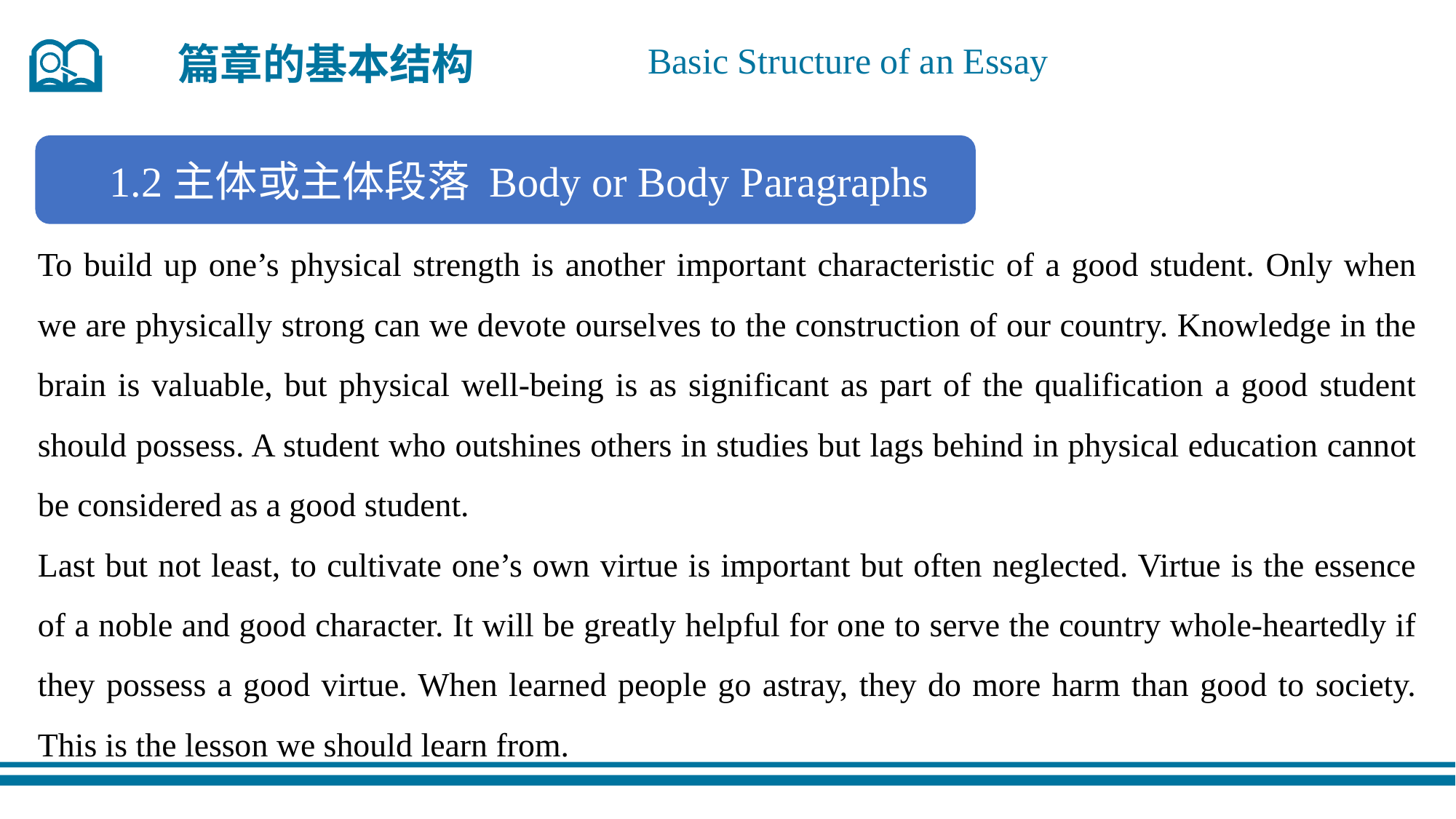

篇章的基本结构
Basic Structure of an Essay
1.2主体或主体段落 Body or Body Paragraphs

To build up one’s physical strength is another important characteristic of a good student. Only when we are physically strong can we devote ourselves to the construction of our country. Knowledge in the brain is valuable, but physical well-being is as significant as part of the qualification a good student should possess. A student who outshines others in studies but lags behind in physical education cannot be considered as a good student.
Last but not least, to cultivate one’s own virtue is important but often neglected. Virtue is the essence of a noble and good character. It will be greatly helpful for one to serve the country whole-heartedly if they possess a good virtue. When learned people go astray, they do more harm than good to society. This is the lesson we should learn from.